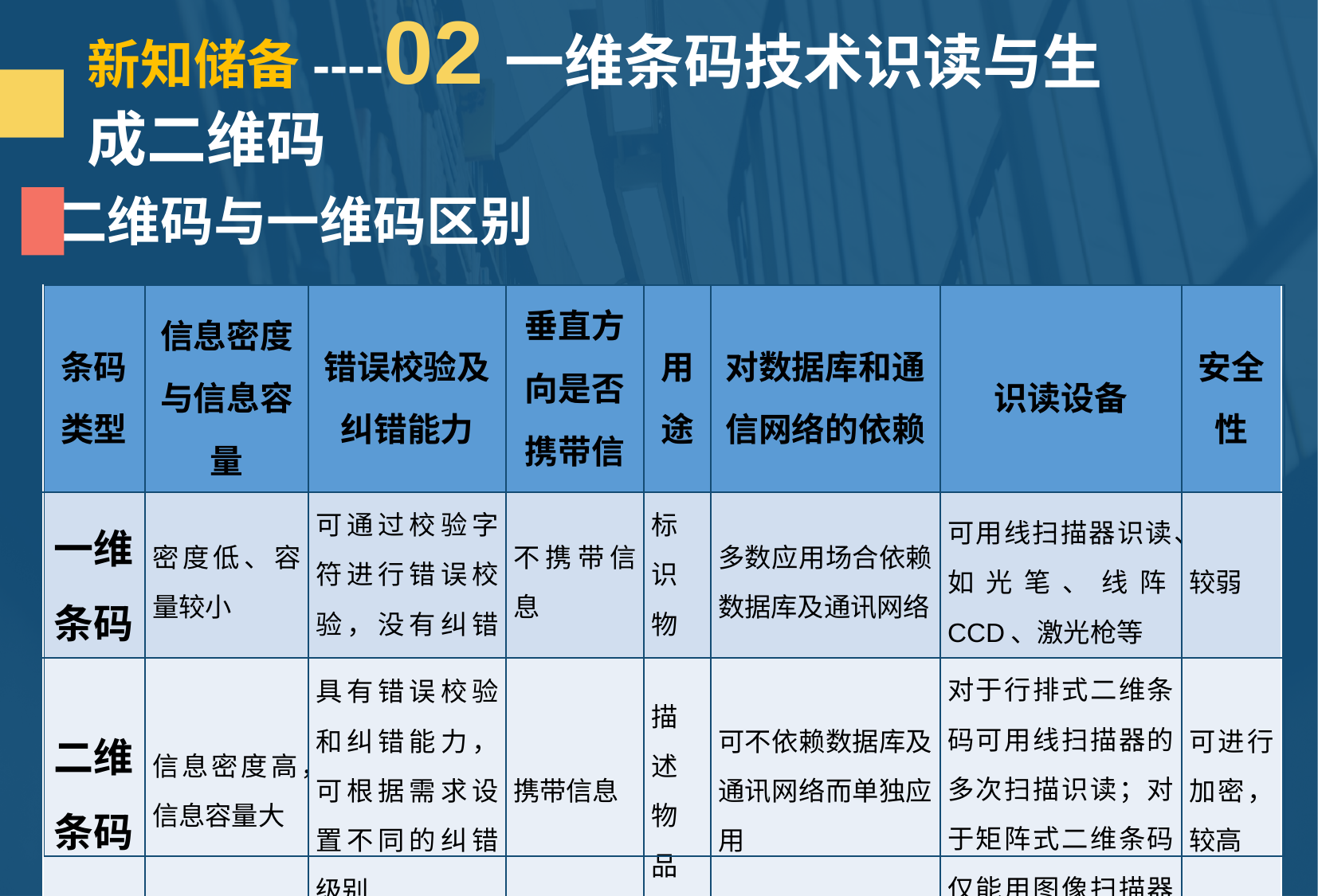

新知储备----02一维条码技术识读与生成二维码

二维码与一维码区别
| 条码类型 | 信息密度与信息容量 | 错误校验及纠错能力 | 垂直方向是否携带信息 | 用途 | 对数据库和通信网络的依赖 | 识读设备 | 安全性 |
| --- | --- | --- | --- | --- | --- | --- | --- |
| 一维条码 | 密度低、容量较小 | 可通过校验字符进行错误校验，没有纠错能力 | 不携带信息 | 标识 物品 | 多数应用场合依赖数据库及通讯网络 | 可用线扫描器识读、如光笔、线阵CCD、激光枪等 | 较弱 |
| 二维条码 | 信息密度高，信息容量大 | 具有错误校验和纠错能力，可根据需求设置不同的纠错级别 | 携带信息 | 描述 物品 | 可不依赖数据库及通讯网络而单独应用 | 对于行排式二维条码可用线扫描器的多次扫描识读；对于矩阵式二维条码仅能用图像扫描器识读 | 可进行加密，较高 |
|  |
| --- |